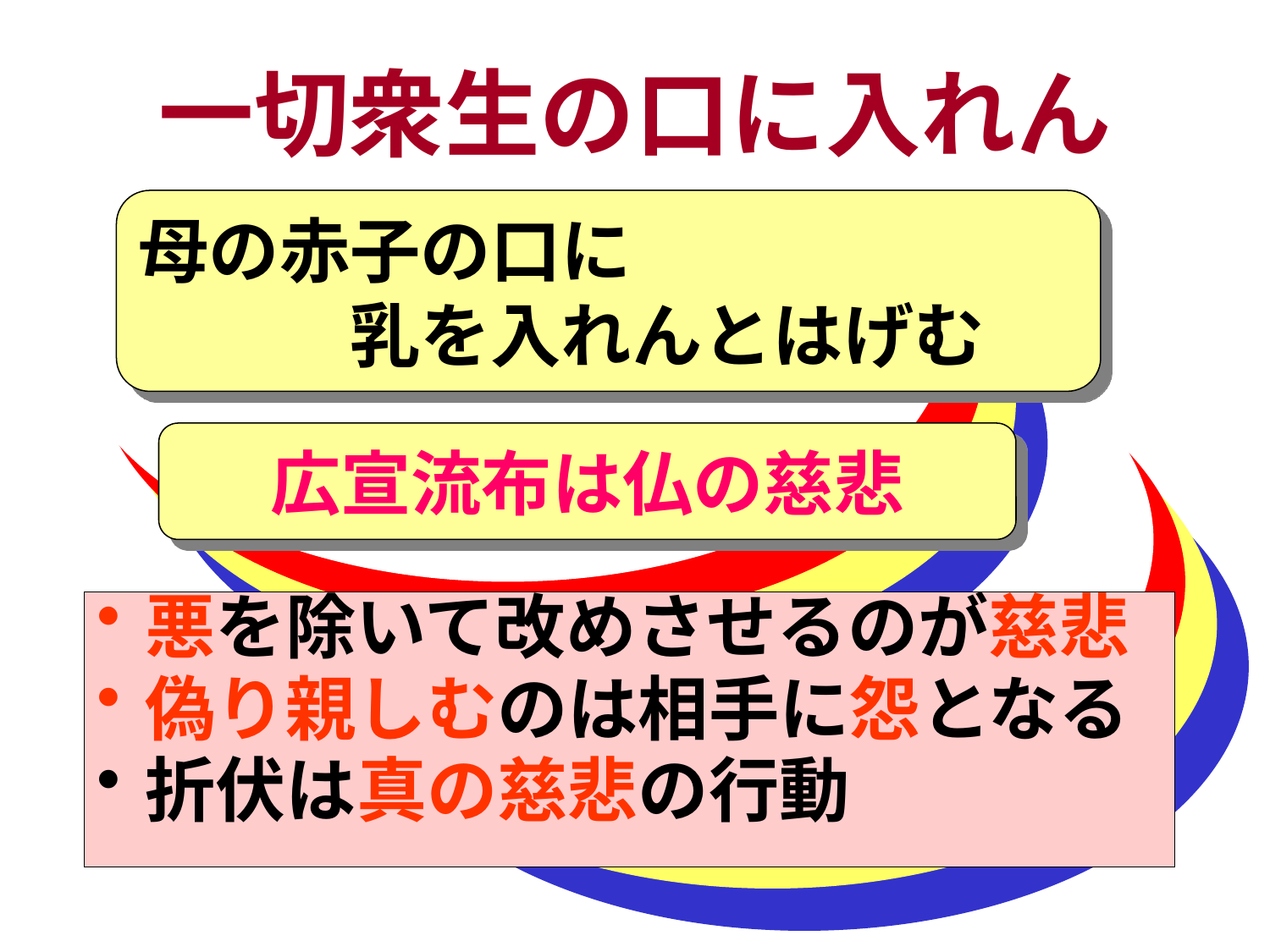

# 一切衆生の口に入れん
母の赤子の口に
　　　乳を入れんとはげむ
広宣流布は仏の慈悲
悪を除いて改めさせるのが慈悲
偽り親しむのは相手に怨となる
折伏は真の慈悲の行動